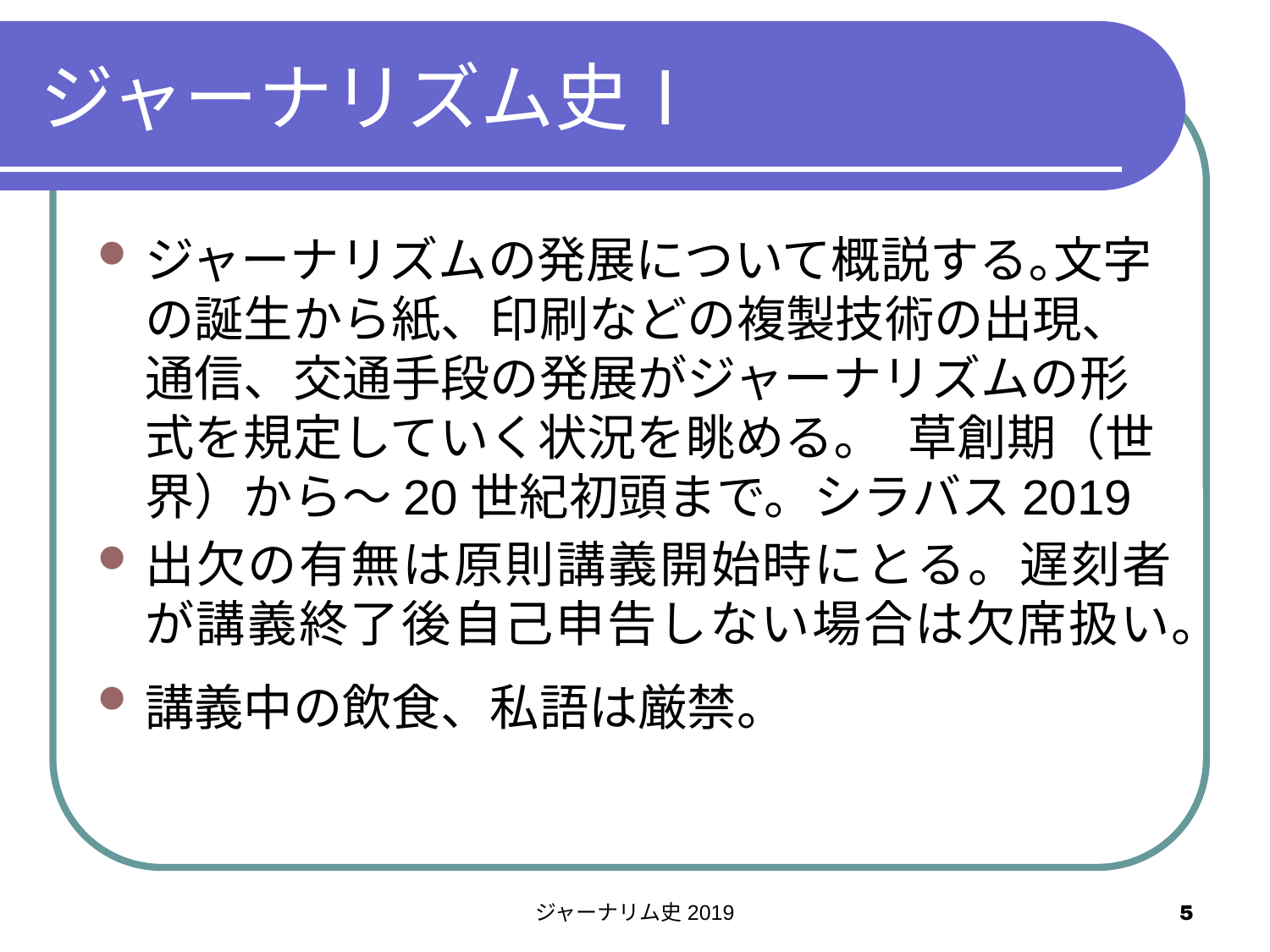

# ジャーナリズム史Ⅰ
ジャーナリズムの発展について概説する｡文字の誕生から紙、印刷などの複製技術の出現、通信、交通手段の発展がジャーナリズムの形式を規定していく状況を眺める｡　草創期（世界）から～20世紀初頭まで。シラバス2019
出欠の有無は原則講義開始時にとる。遅刻者が講義終了後自己申告しない場合は欠席扱い。
講義中の飲食、私語は厳禁。

ジャーナリム史2019
5